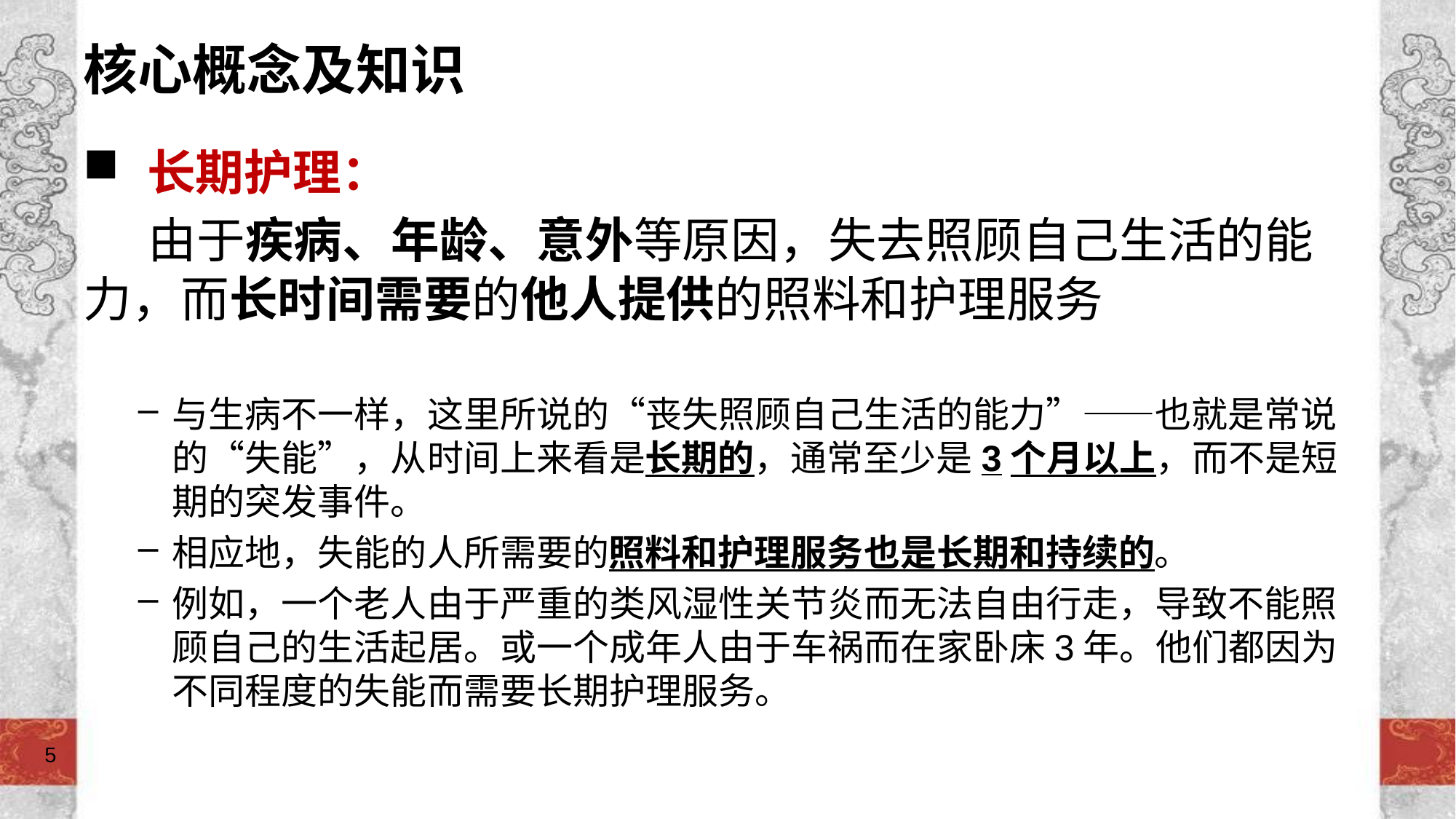

# 核心概念及知识
 长期护理：
由于疾病、年龄、意外等原因，失去照顾自己生活的能力，而长时间需要的他人提供的照料和护理服务

与生病不一样，这里所说的“丧失照顾自己生活的能力”——也就是常说的“失能”，从时间上来看是长期的，通常至少是3个月以上，而不是短期的突发事件。
相应地，失能的人所需要的照料和护理服务也是长期和持续的。
例如，一个老人由于严重的类风湿性关节炎而无法自由行走，导致不能照顾自己的生活起居。或一个成年人由于车祸而在家卧床3年。他们都因为不同程度的失能而需要长期护理服务。